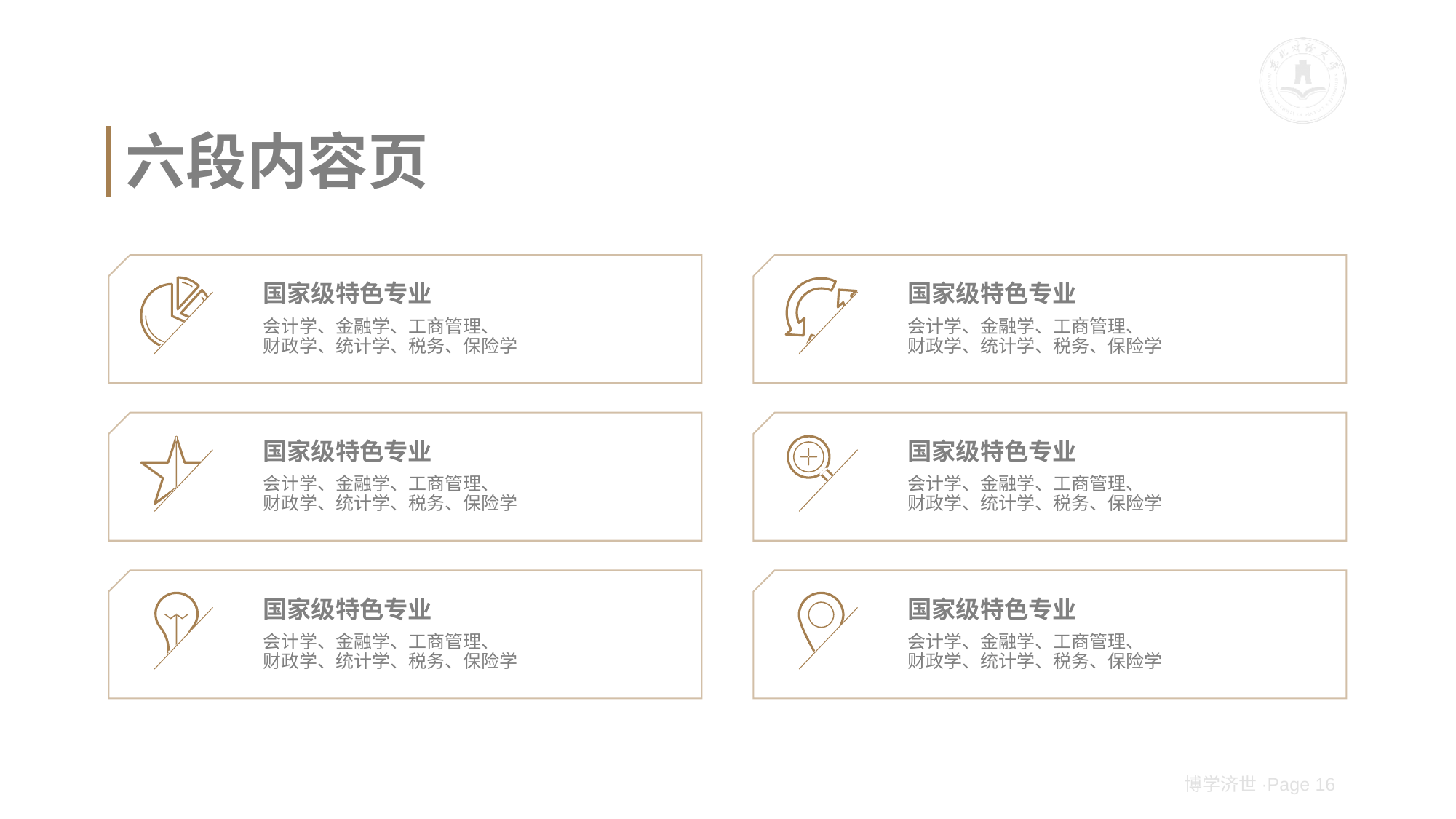

# 六段内容页

国家级特色专业
国家级特色专业

会计学、金融学、工商管理、
财政学、统计学、税务、保险学
会计学、金融学、工商管理、
财政学、统计学、税务、保险学

国家级特色专业
国家级特色专业

会计学、金融学、工商管理、
财政学、统计学、税务、保险学
会计学、金融学、工商管理、
财政学、统计学、税务、保险学

国家级特色专业

国家级特色专业
会计学、金融学、工商管理、
财政学、统计学、税务、保险学
会计学、金融学、工商管理、
财政学、统计学、税务、保险学
博学济世·Page 16
需要更换图标时，选中图标，打开iSlide插件中的图标库，再点击想要使用的图标即可直接更换。
没有iSlide插件的用户，前往https://www.islide.cc/即可下载安装。